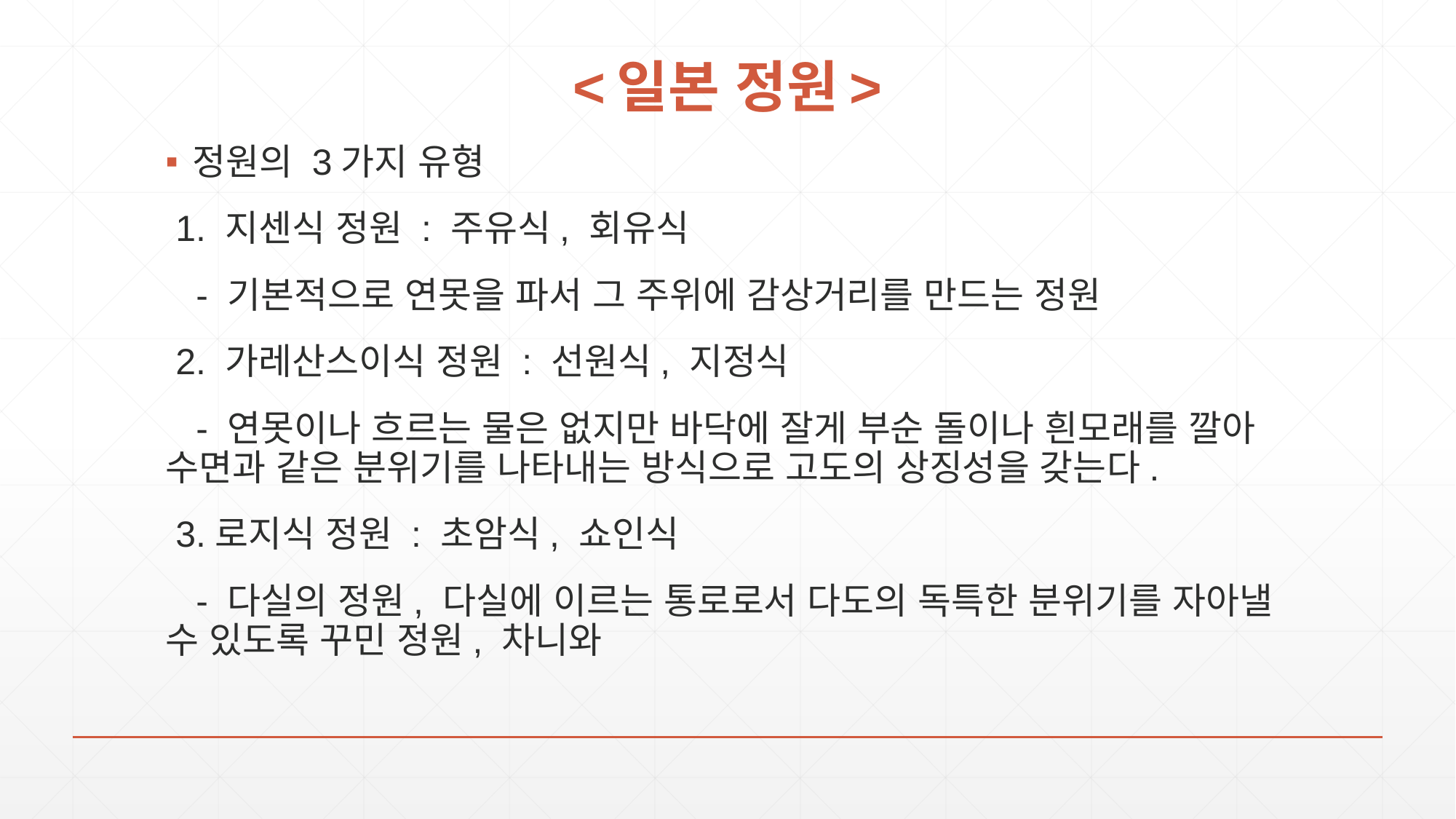

# <일본 정원>
정원의 3가지 유형
 1. 지센식 정원 : 주유식, 회유식
   - 기본적으로 연못을 파서 그 주위에 감상거리를 만드는 정원
 2. 가레산스이식 정원 : 선원식, 지정식
   - 연못이나 흐르는 물은 없지만 바닥에 잘게 부순 돌이나 흰모래를 깔아 수면과 같은 분위기를 나타내는 방식으로 고도의 상징성을 갖는다.
 3.로지식 정원 : 초암식, 쇼인식
   - 다실의 정원, 다실에 이르는 통로로서 다도의 독특한 분위기를 자아낼 수 있도록 꾸민 정원, 차니와